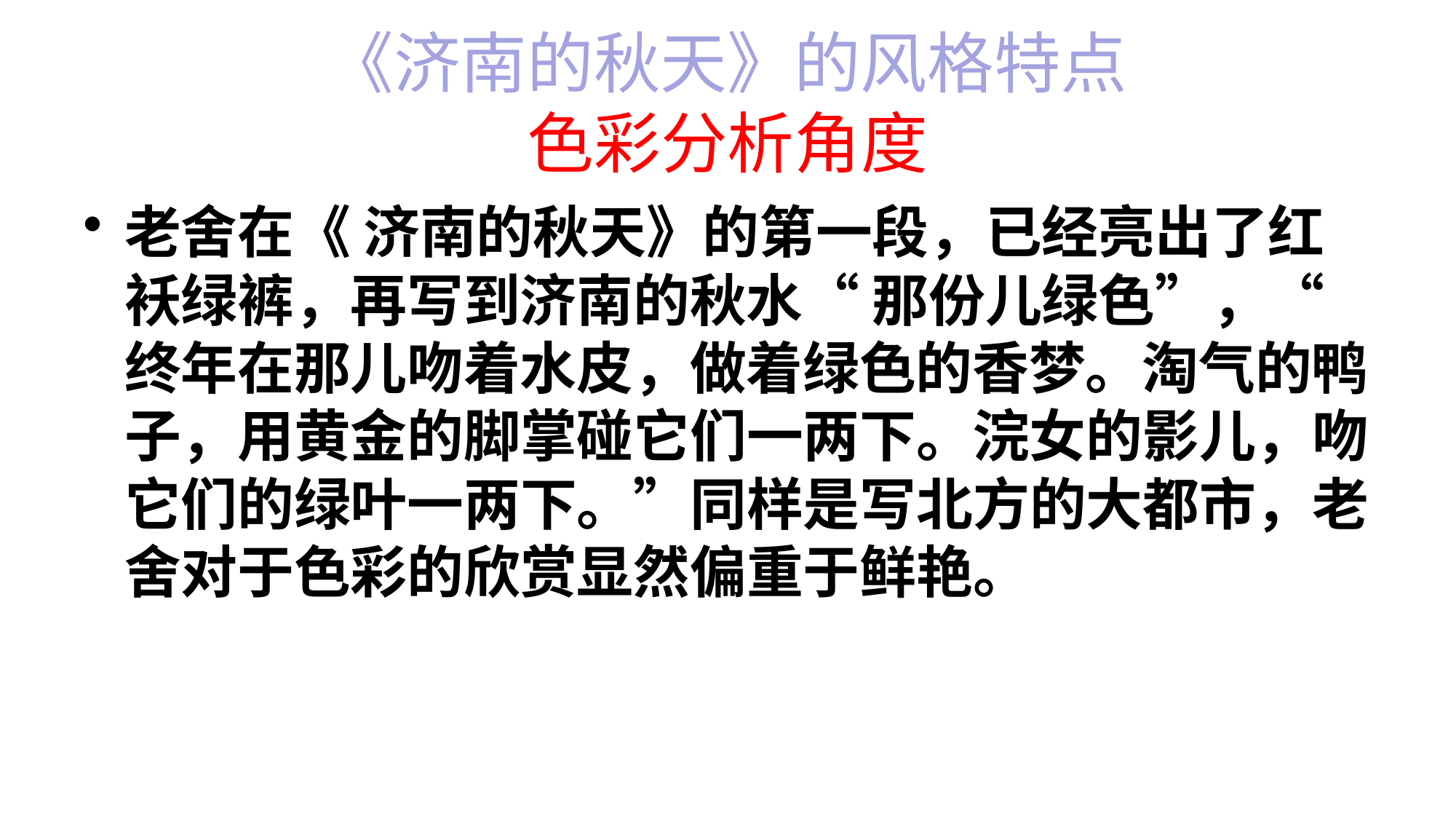

# 《济南的秋天》的风格特点 色彩分析角度
老舍在《 济南的秋天》的第一段，已经亮出了红袄绿裤，再写到济南的秋水“ 那份儿绿色”，“ 终年在那儿吻着水皮，做着绿色的香梦。淘气的鸭子，用黄金的脚掌碰它们一两下。浣女的影儿，吻它们的绿叶一两下。”同样是写北方的大都市，老舍对于色彩的欣赏显然偏重于鲜艳。